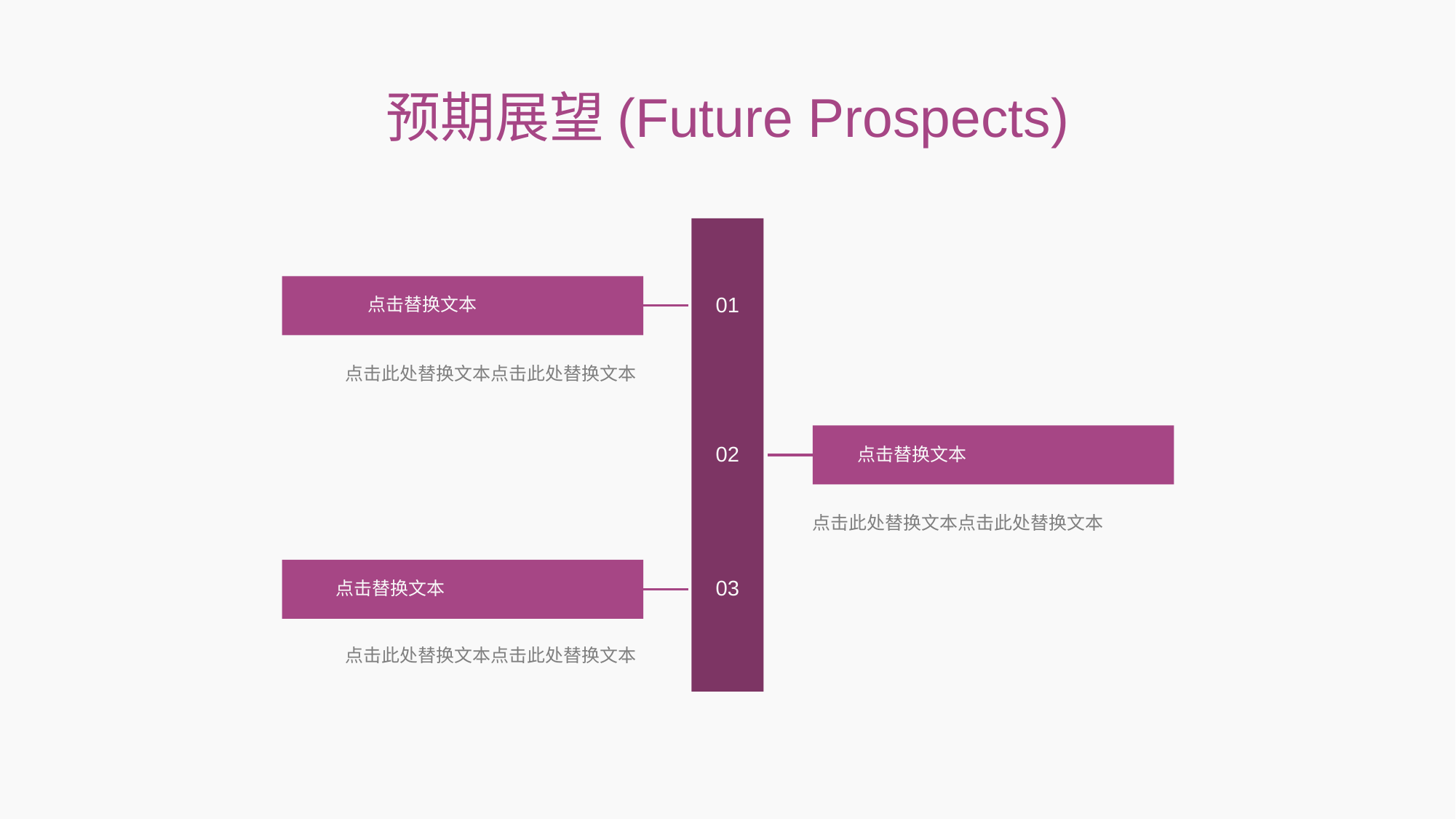

# 预期展望(Future Prospects)

点击替换文本
01
点击此处替换文本点击此处替换文本

点击替换文本
02
点击此处替换文本点击此处替换文本

点击替换文本
03
点击此处替换文本点击此处替换文本